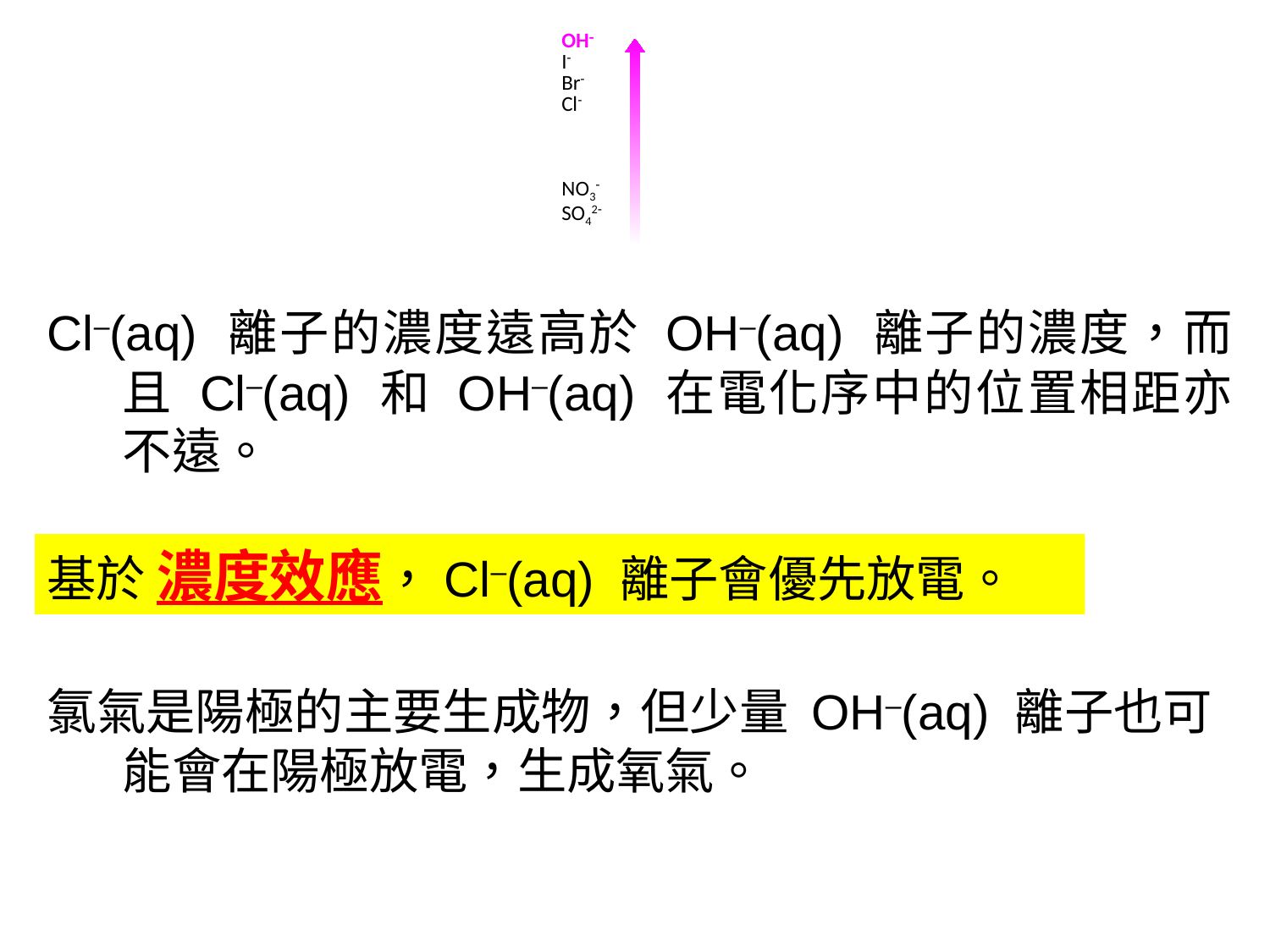

| OH− I− Br− Cl− NO3− SO42− |
| --- |

Cl–(aq) 離子的濃度遠高於 OH–(aq) 離子的濃度，而且 Cl–(aq) 和 OH–(aq) 在電化序中的位置相距亦不遠。
基於 濃度效應，Cl–(aq) 離子會優先放電。
氯氣是陽極的主要生成物，但少量 OH–(aq) 離子也可能會在陽極放電，生成氧氣。